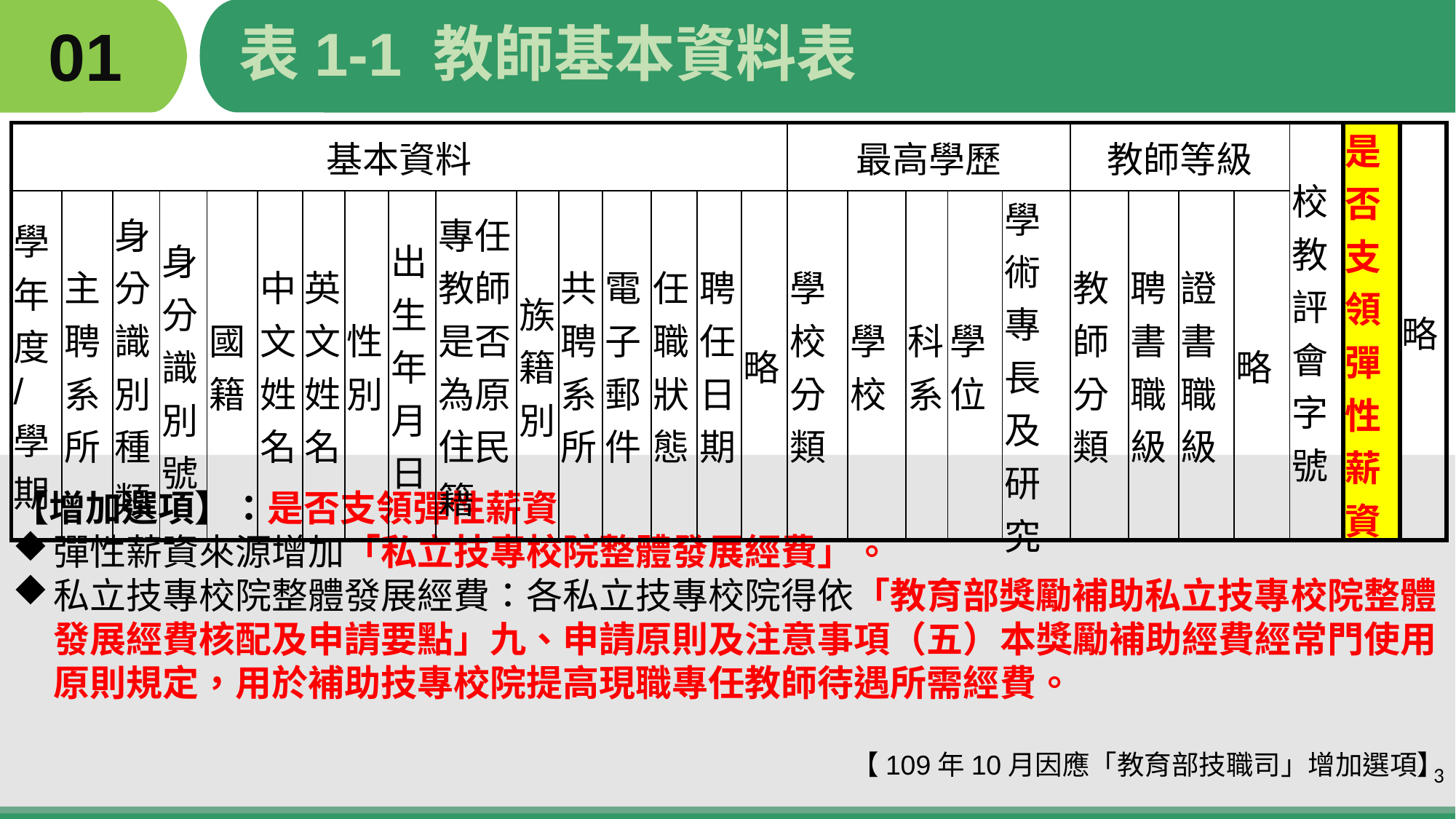

# 01
表1-1 教師基本資料表
| 基本資料 |  |  |  |  |  |  |  |  |  |  |  |  |  |  |  | 最高學歷 |  |  |  |  | 教師等級 |  |  |  | 校教評會字號 | 是否支領彈性薪資 | 略 |
| --- | --- | --- | --- | --- | --- | --- | --- | --- | --- | --- | --- | --- | --- | --- | --- | --- | --- | --- | --- | --- | --- | --- | --- | --- | --- | --- | --- |
| 學年度/學期 | 主聘系所 | 身分識別種類 | 身分識別號 | 國籍 | 中文姓名 | 英文姓名 | 性別 | 出生年月日 | 專任教師是否為原住民籍 | 族籍別 | 共聘系所 | 電子郵件 | 任職狀態 | 聘任日期 | 略 | 學校分類 | 學校 | 科系 | 學位 | 學術專長及研究 | 教師分類 | 聘書職級 | 證書職級 | 略 |  |  |  |
【增加選項】：是否支領彈性薪資
彈性薪資來源增加「私立技專校院整體發展經費」。
私立技專校院整體發展經費：各私立技專校院得依「教育部獎勵補助私立技專校院整體發展經費核配及申請要點」九、申請原則及注意事項（五）本獎勵補助經費經常門使用原則規定，用於補助技專校院提高現職專任教師待遇所需經費。

【109年10月因應「教育部技職司」增加選項】

3